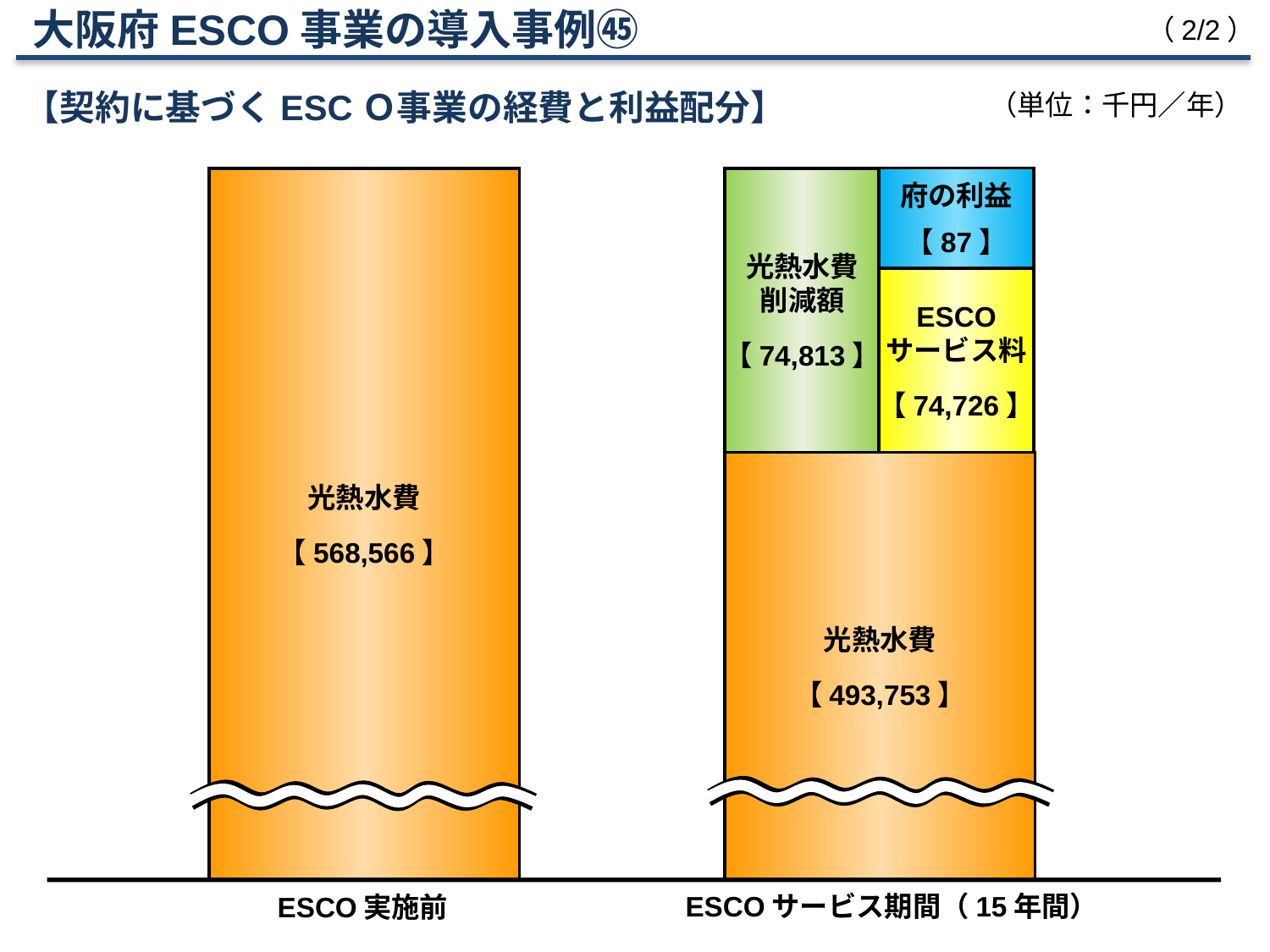

大阪府ESCO事業の導入事例㊺

【契約に基づくESCＯ事業の経費と利益配分】
（2/2）
（単位：千円／年）
光熱水費

【568,566】
光熱水費
削減額

【74,813】
府の利益

【87】
ESCO
サービス料

【74,726】
光熱水費

【493,753】

ESCO実施前
ESCOサービス期間（15年間）